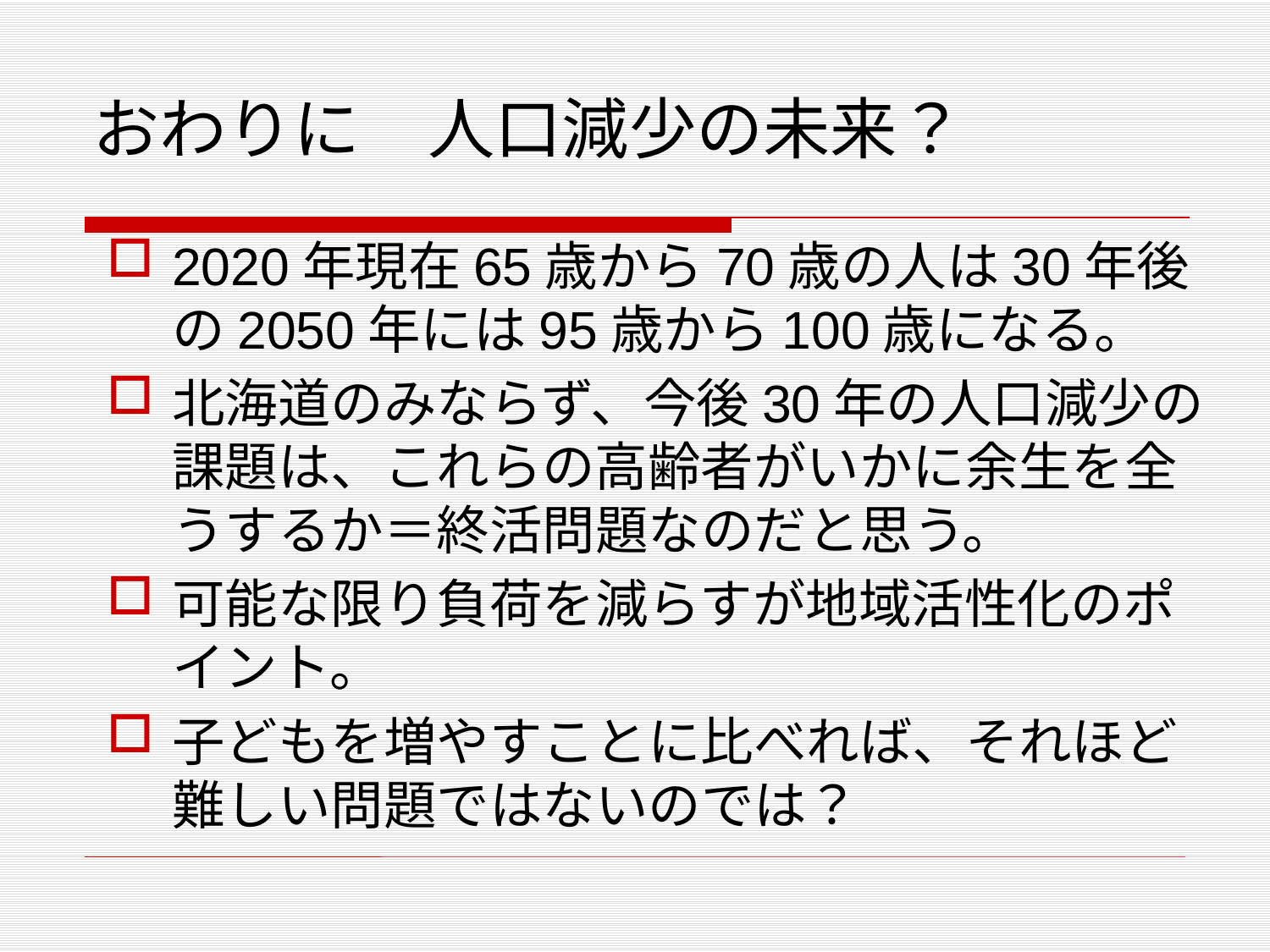

# おわりに　人口減少の未来？
2020年現在65歳から70歳の人は30年後の2050年には95歳から100歳になる。
北海道のみならず、今後30年の人口減少の課題は、これらの高齢者がいかに余生を全うするか＝終活問題なのだと思う。
可能な限り負荷を減らすが地域活性化のポイント。
子どもを増やすことに比べれば、それほど難しい問題ではないのでは？